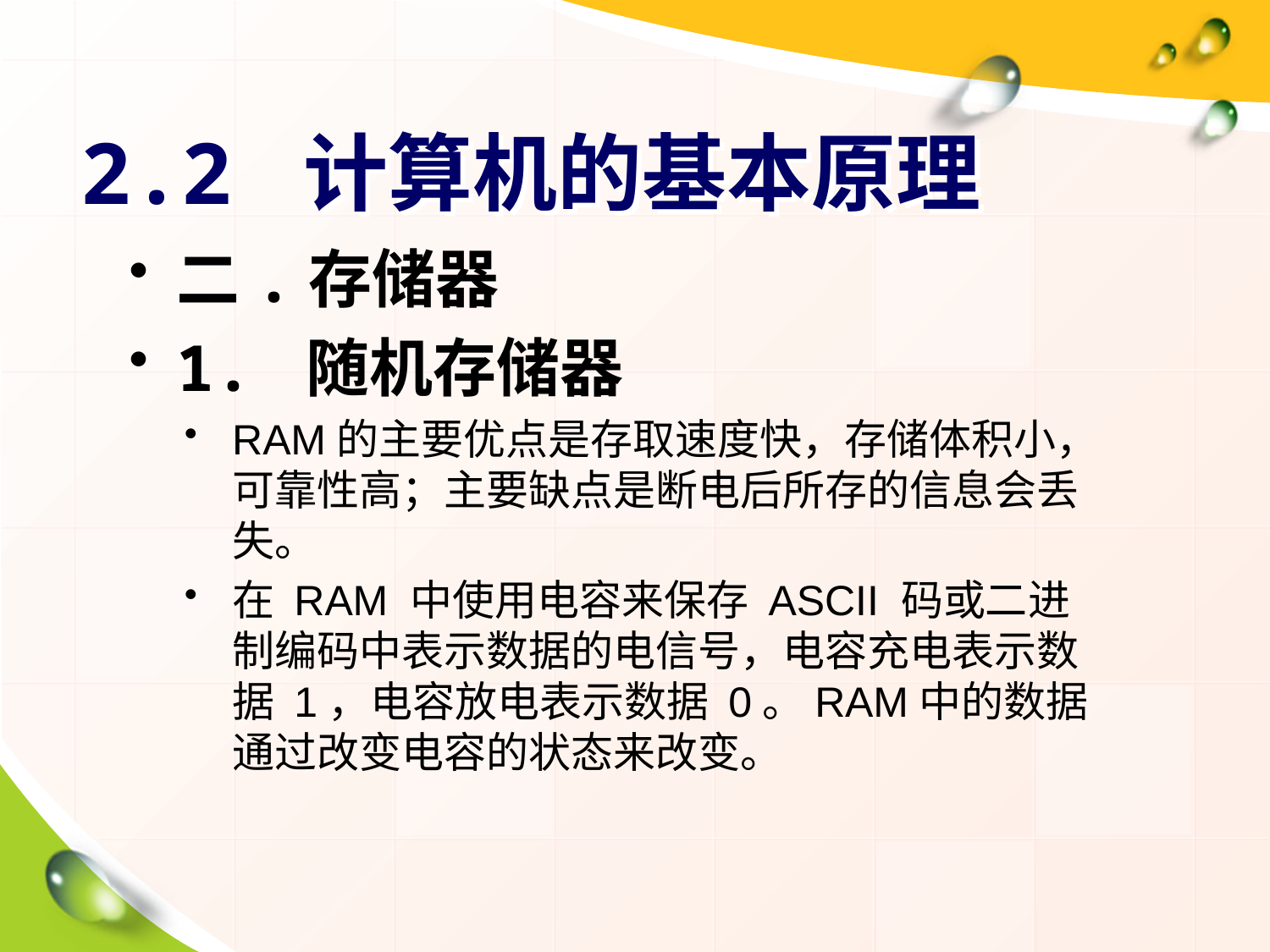

# 2.2 计算机的基本原理
二.存储器
1. 随机存储器
RAM的主要优点是存取速度快，存储体积小，可靠性高；主要缺点是断电后所存的信息会丢失。
在 RAM 中使用电容来保存 ASCII 码或二进制编码中表示数据的电信号，电容充电表示数据 1，电容放电表示数据 0。RAM中的数据通过改变电容的状态来改变。